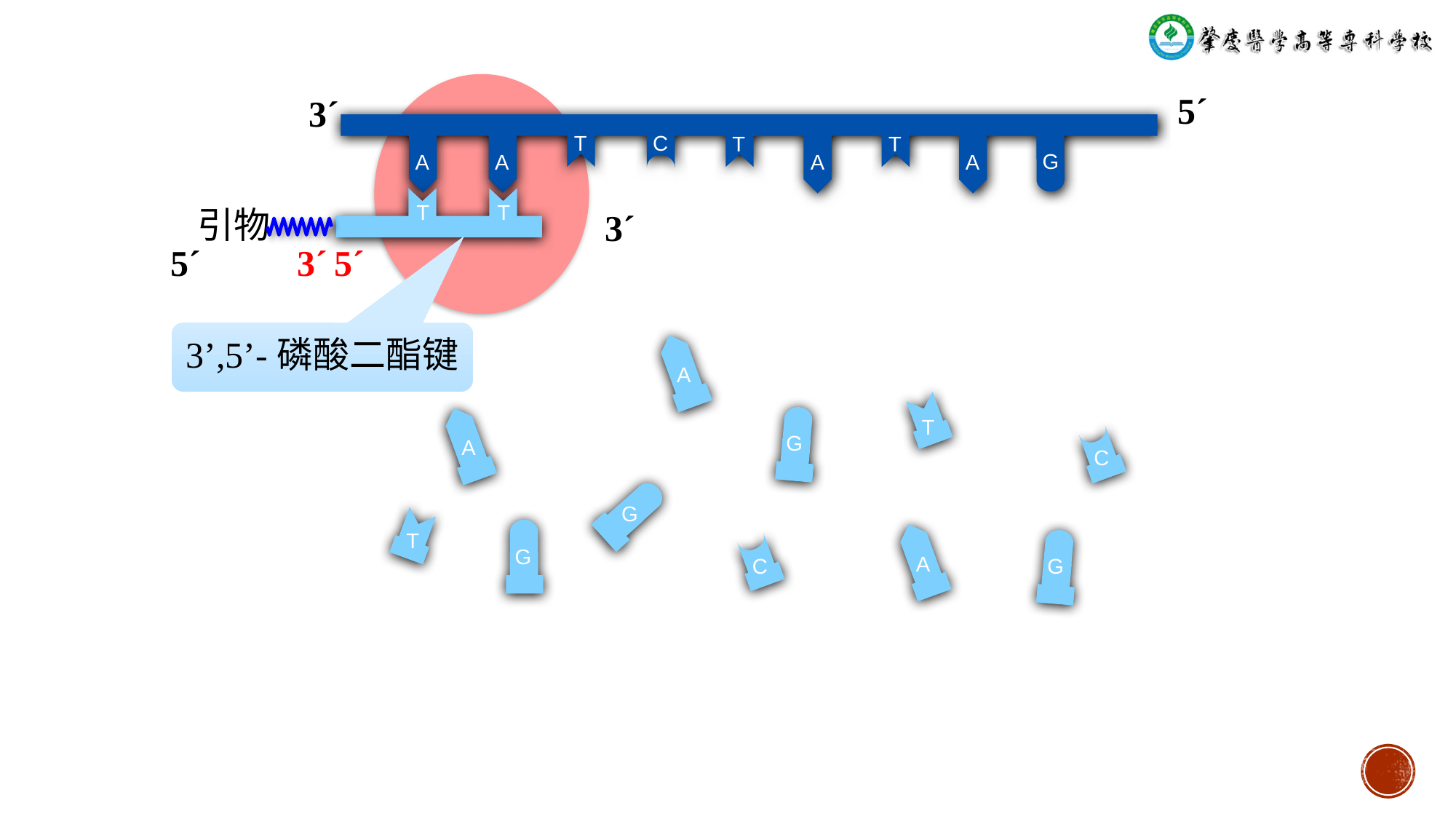

5´
3´

T
C
T
T
G
A
A
A
A
T
T
引物
3´

3´
5´
5´
3’,5’-磷酸二酯键

A

T
G

A

C

G

T

G

A
C
G